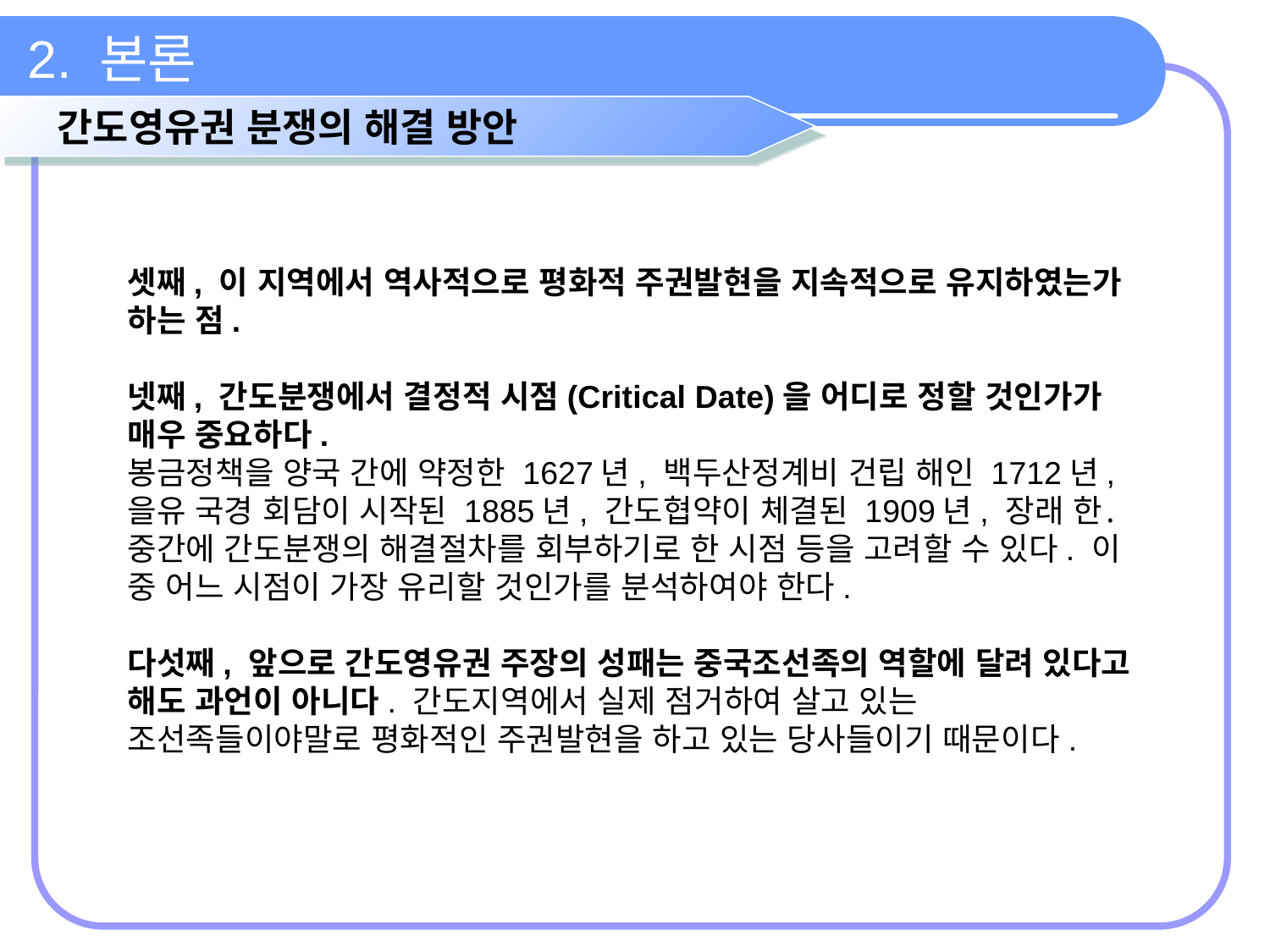

# 2. 본론
간도영유권 분쟁의 해결 방안
셋째, 이 지역에서 역사적으로 평화적 주권발현을 지속적으로 유지하였는가 하는 점.

넷째, 간도분쟁에서 결정적 시점(Critical Date)을 어디로 정할 것인가가 매우 중요하다.
봉금정책을 양국 간에 약정한 1627년, 백두산정계비 건립 해인 1712년, 을유 국경 회담이 시작된 1885년, 간도협약이 체결된 1909년, 장래 한․중간에 간도분쟁의 해결절차를 회부하기로 한 시점 등을 고려할 수 있다. 이 중 어느 시점이 가장 유리할 것인가를 분석하여야 한다.

다섯째, 앞으로 간도영유권 주장의 성패는 중국조선족의 역할에 달려 있다고 해도 과언이 아니다. 간도지역에서 실제 점거하여 살고 있는 조선족들이야말로 평화적인 주권발현을 하고 있는 당사들이기 때문이다.